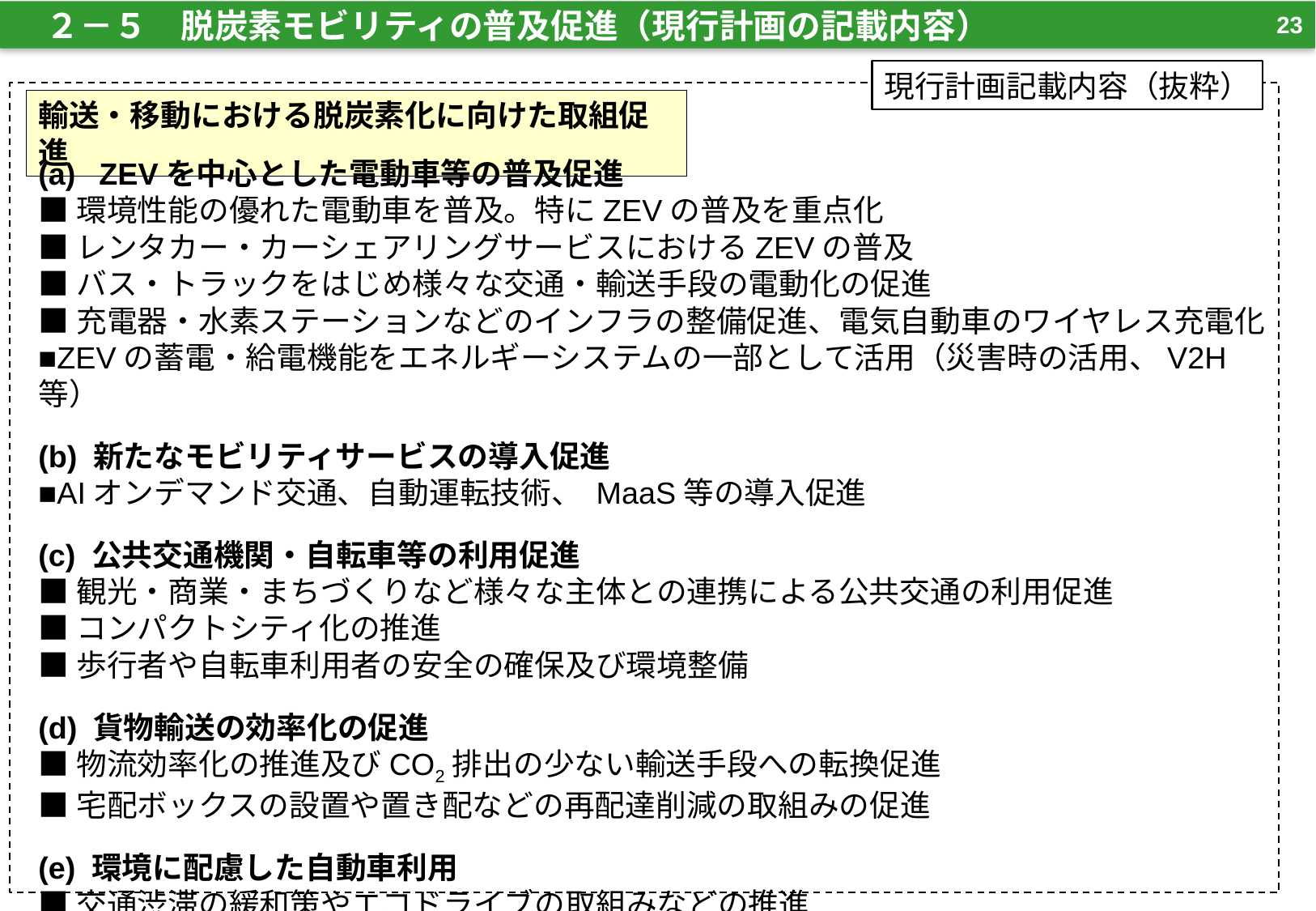

23
　２－５　脱炭素モビリティの普及促進（現行計画の記載内容）
現行計画記載内容（抜粋）

輸送・移動における脱炭素化に向けた取組促進
ZEVを中心とした電動車等の普及促進
■環境性能の優れた電動車を普及。特にZEVの普及を重点化
■レンタカー・カーシェアリングサービスにおけるZEVの普及
■バス・トラックをはじめ様々な交通・輸送手段の電動化の促進
■充電器・水素ステーションなどのインフラの整備促進、電気自動車のワイヤレス充電化
■ZEVの蓄電・給電機能をエネルギーシステムの一部として活用（災害時の活用、V2H等）

(b) 新たなモビリティサービスの導入促進
■AIオンデマンド交通、自動運転技術、 MaaS等の導入促進

(c) 公共交通機関・自転車等の利用促進
■観光・商業・まちづくりなど様々な主体との連携による公共交通の利用促進
■コンパクトシティ化の推進
■歩行者や自転車利用者の安全の確保及び環境整備

(d) 貨物輸送の効率化の促進
■物流効率化の推進及びCO2排出の少ない輸送手段への転換促進
■宅配ボックスの設置や置き配などの再配達削減の取組みの促進

(e) 環境に配慮した自動車利用
■交通渋滞の緩和策やエコドライブの取組みなどの推進